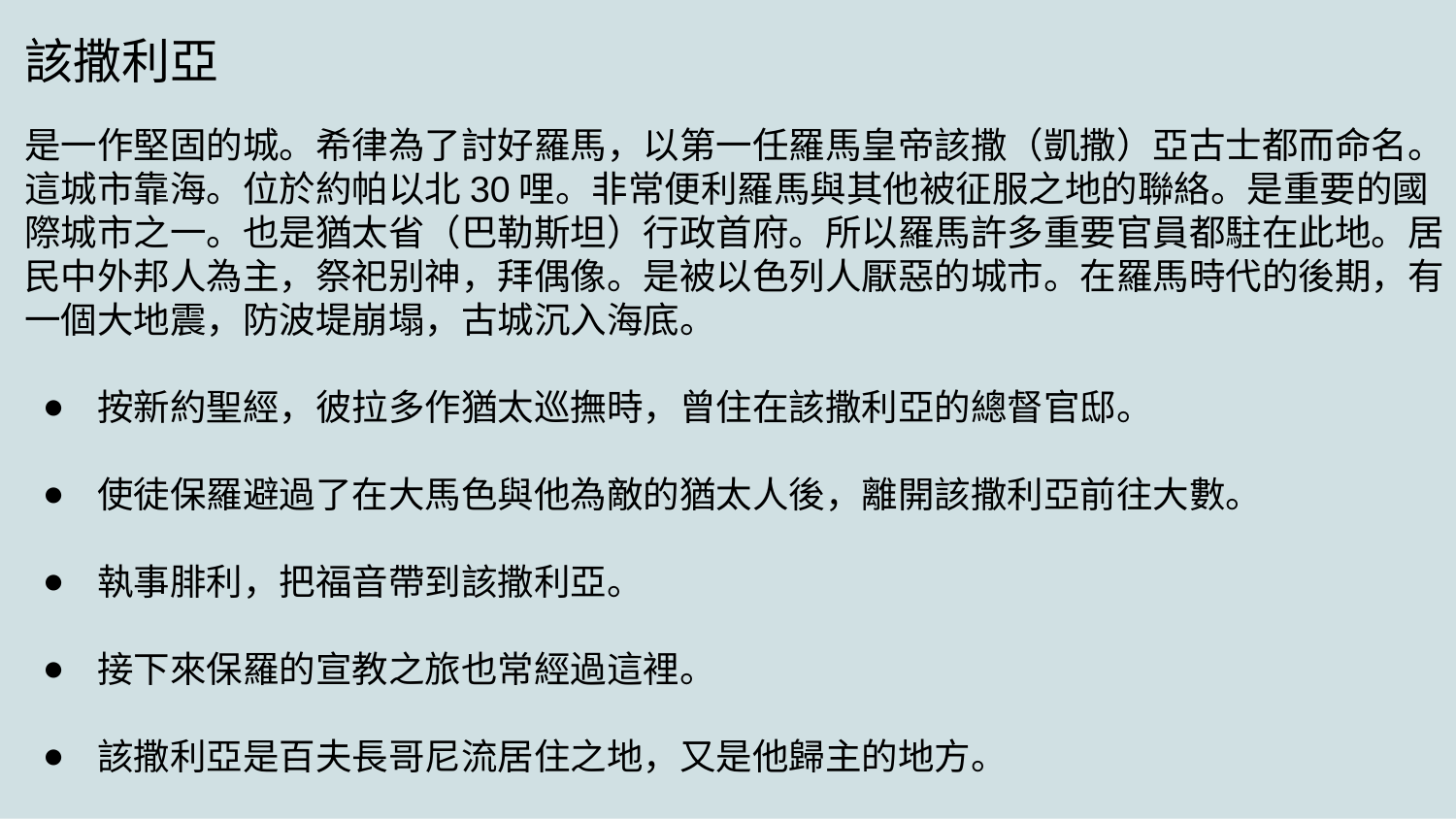

該撒利亞

是一作堅固的城。希律為了討好羅馬，以第一任羅馬皇帝該撒（凱撒）亞古士都而命名。這城市靠海。位於約帕以北30哩。非常便利羅馬與其他被征服之地的聯絡。是重要的國際城市之一。也是猶太省（巴勒斯坦）行政首府。所以羅馬許多重要官員都駐在此地。居民中外邦人為主，祭祀别神，拜偶像。是被以色列人厭惡的城市。在羅馬時代的後期，有一個大地震，防波堤崩塌，古城沉入海底。

按新約聖經，彼拉多作猶太巡撫時，曾住在該撒利亞的總督官邸。

使徒保羅避過了在大馬色與他為敵的猶太人後，離開該撒利亞前往大數。

執事腓利，把福音帶到該撒利亞。

接下來保羅的宣教之旅也常經過這裡。

該撒利亞是百夫長哥尼流居住之地，又是他歸主的地方。